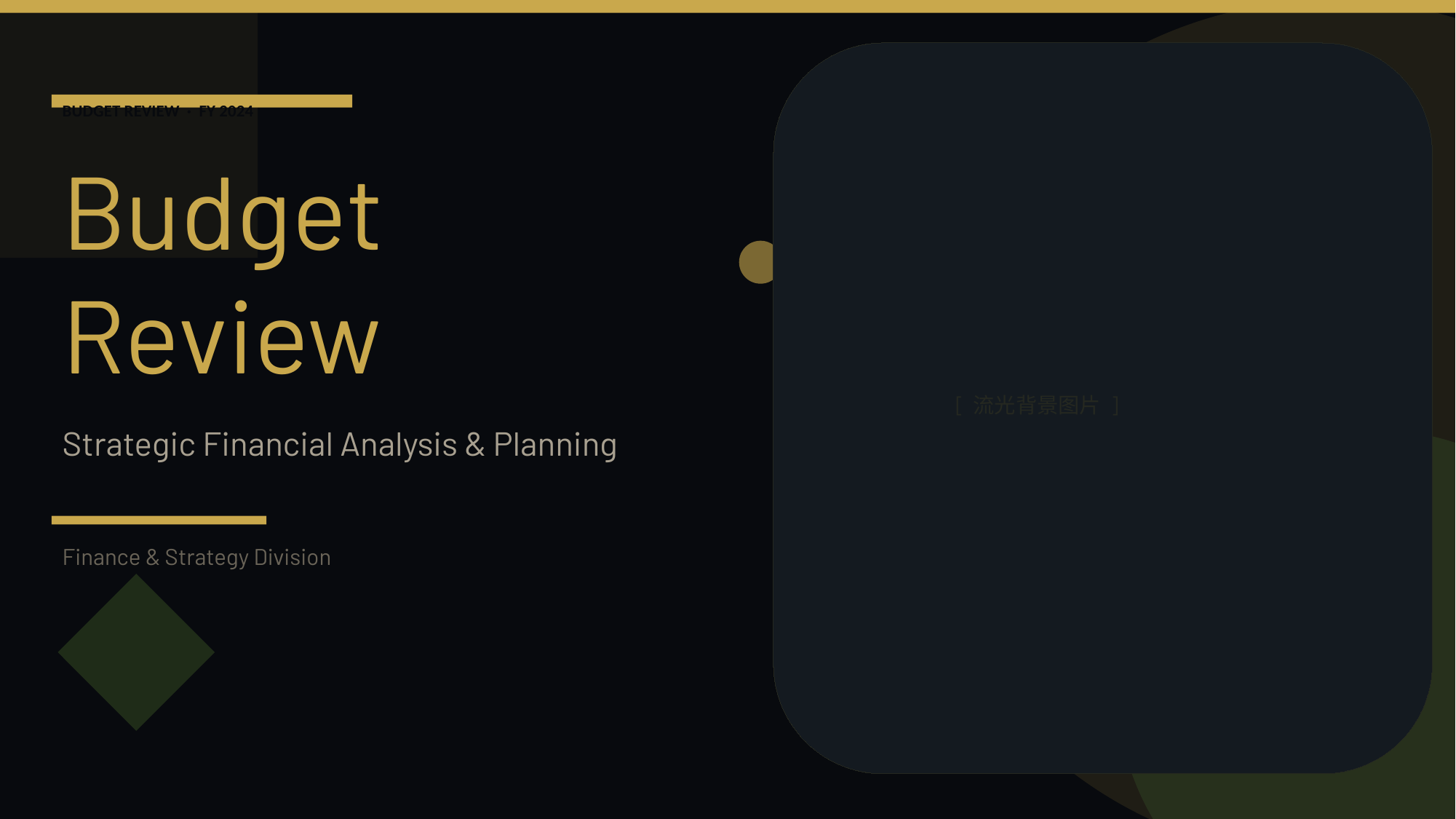

BUDGET REVIEW  ·  FY 2024
Budget Review

[ 流光背景图片 ]
Strategic Financial Analysis & Planning

Finance & Strategy Division